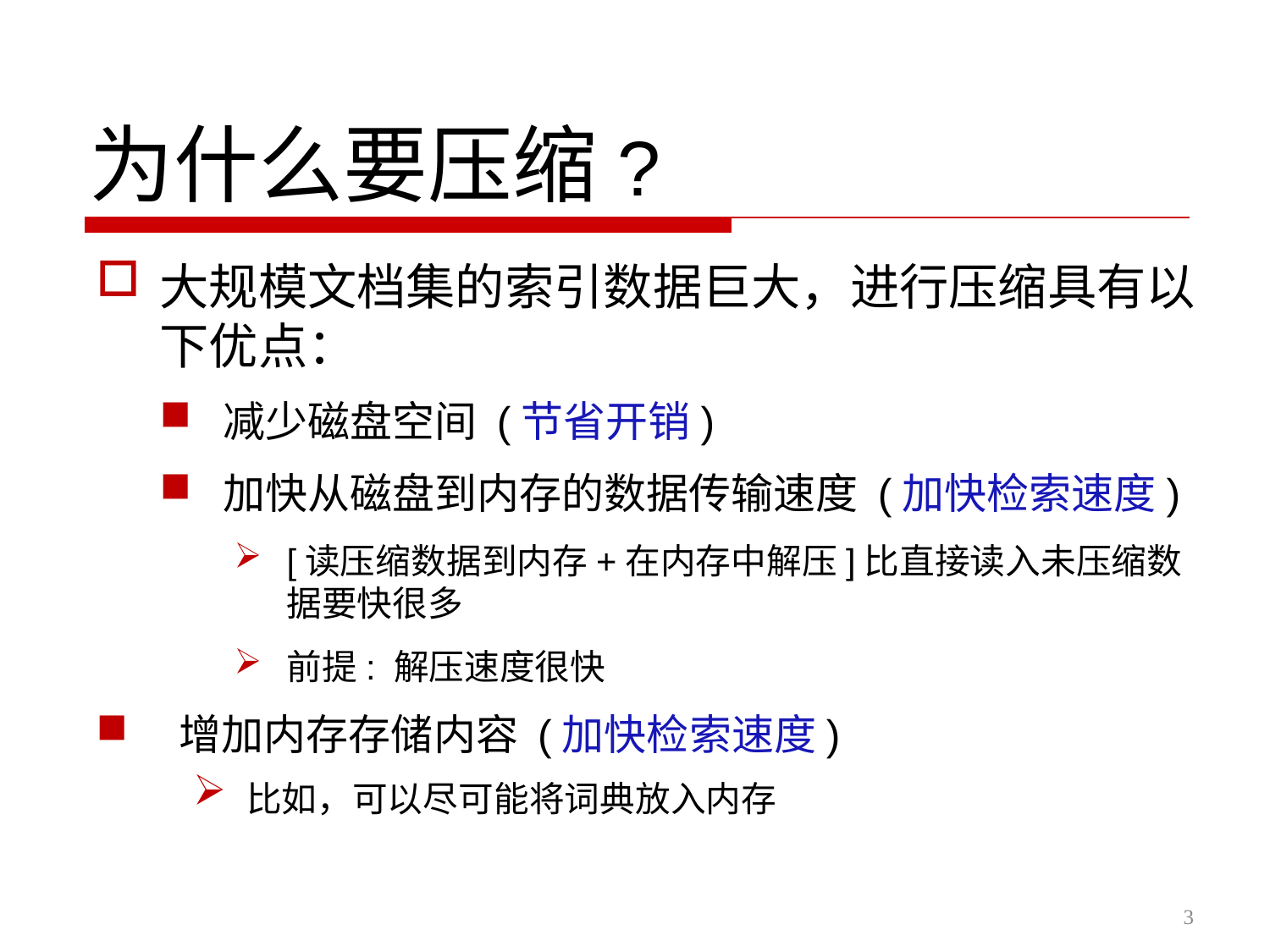

为什么要压缩?
大规模文档集的索引数据巨大，进行压缩具有以下优点：
减少磁盘空间 (节省开销)
加快从磁盘到内存的数据传输速度 (加快检索速度)
[读压缩数据到内存+在内存中解压]比直接读入未压缩数据要快很多
前提: 解压速度很快
 增加内存存储内容 (加快检索速度)
 比如，可以尽可能将词典放入内存
3